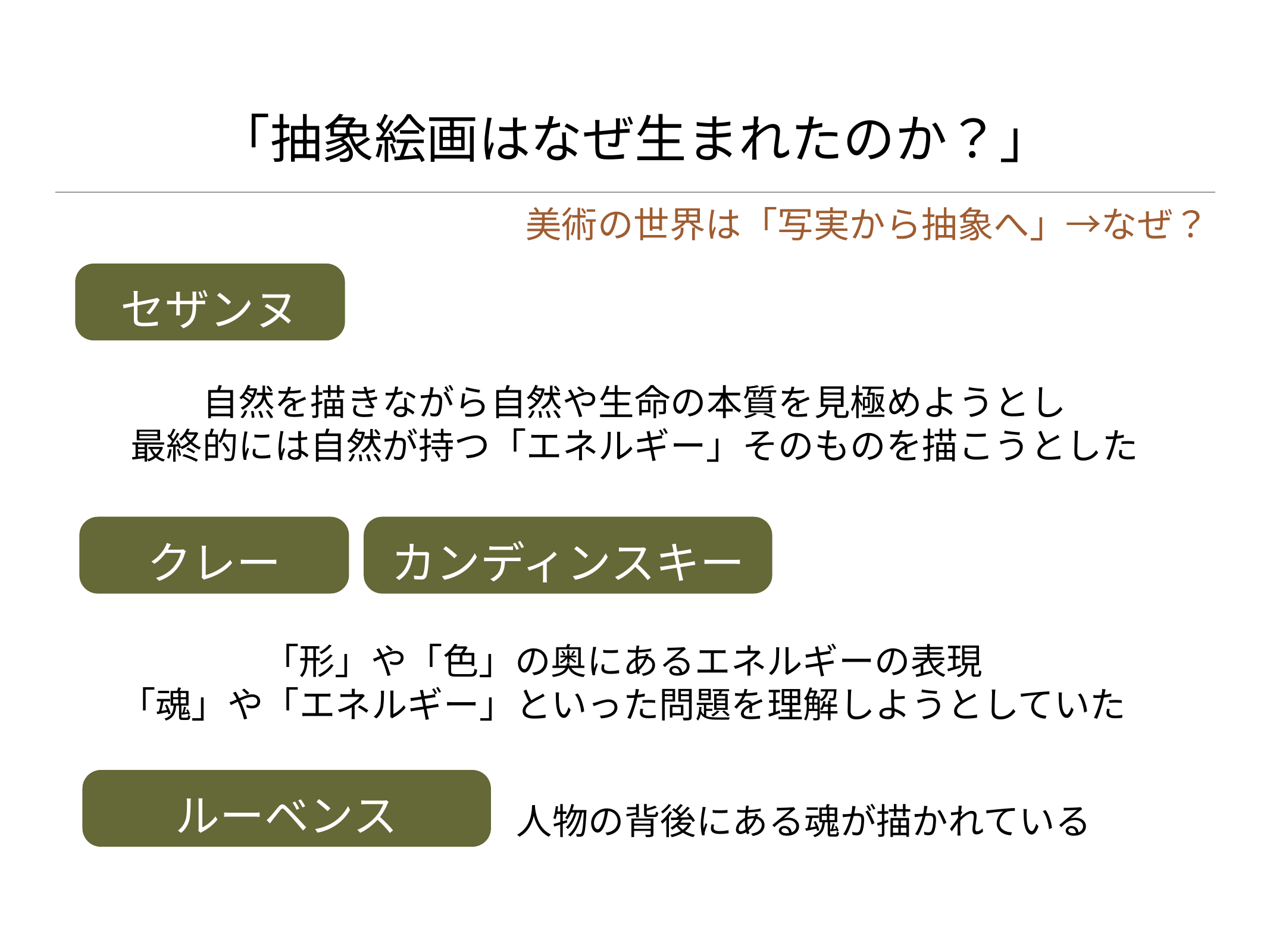

# 「抽象絵画はなぜ生まれたのか？」
美術の世界は「写実から抽象へ」→なぜ？
セザンヌ
自然を描きながら自然や生命の本質を見極めようとし
最終的には自然が持つ「エネルギー」そのものを描こうとした
クレー
カンディンスキー
「形」や「色」の奥にあるエネルギーの表現
「魂」や「エネルギー」といった問題を理解しようとしていた
ルーベンス
人物の背後にある魂が描かれている